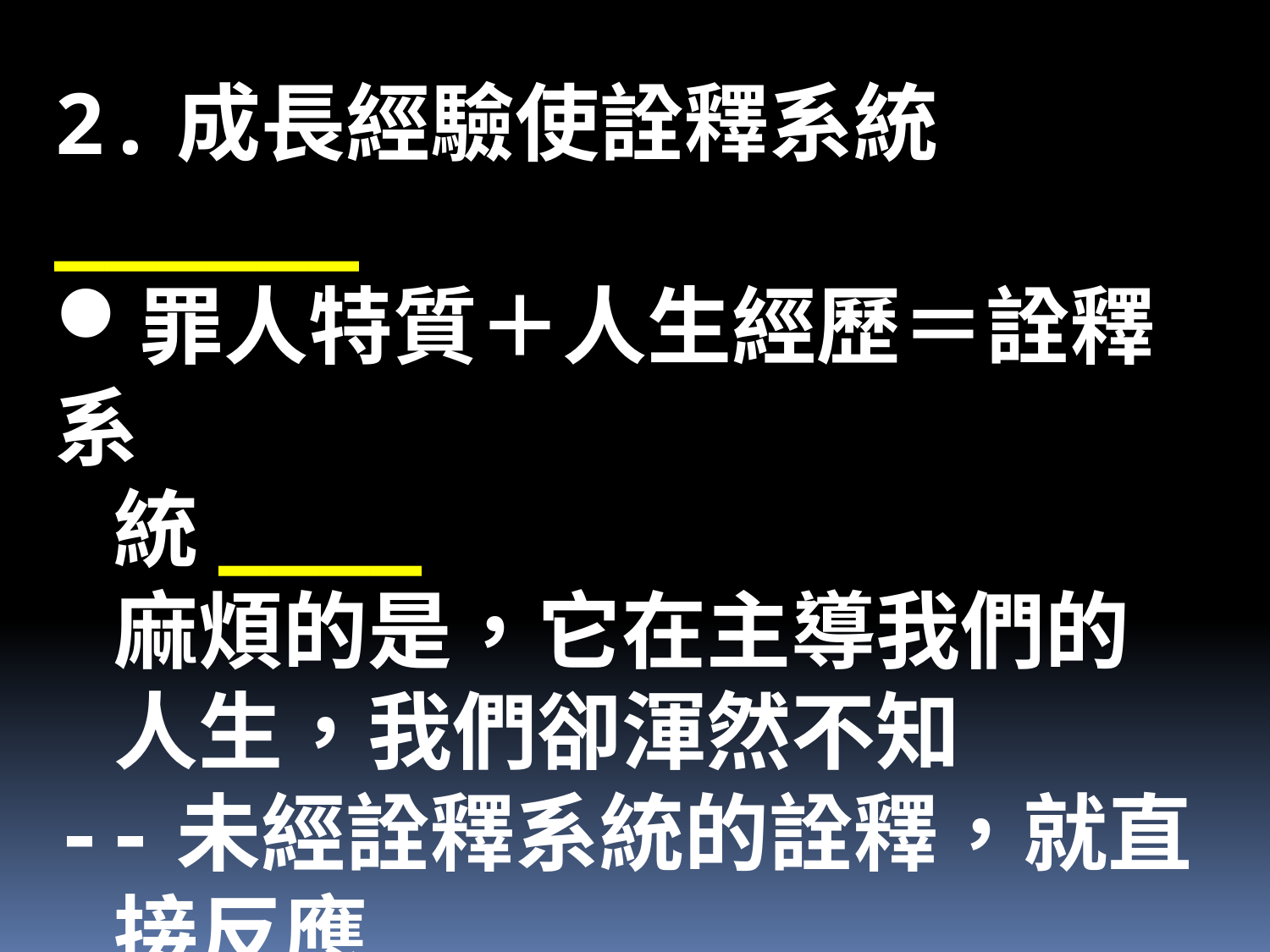

2.成長經驗使詮釋系統______
罪人特質＋人生經歷＝詮釋系
  統____
  麻煩的是，它在主導我們的
  人生，我們卻渾然不知
--未經詮釋系統的詮釋，就直
  接反應
--詮釋系統偏差了